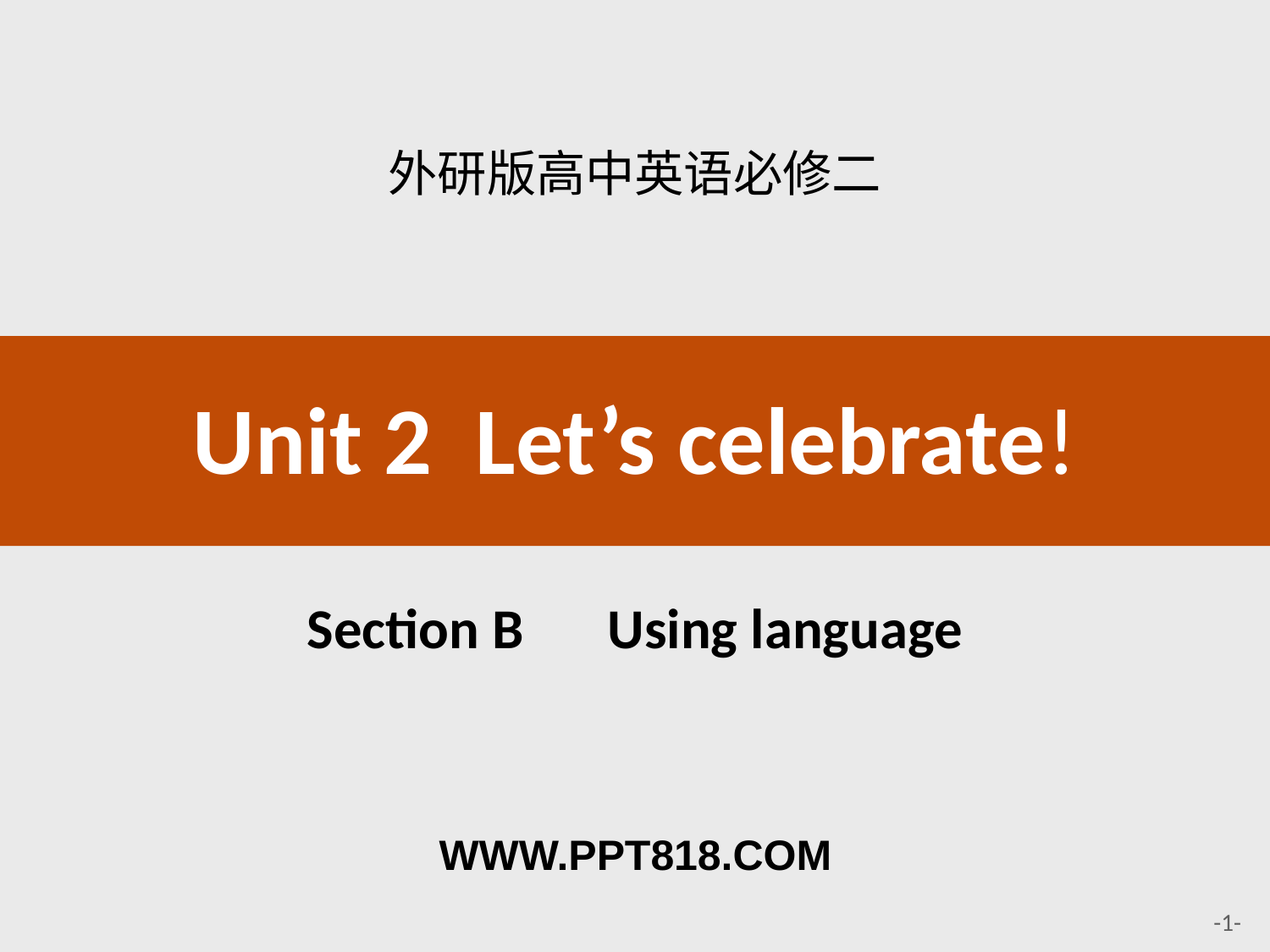

外研版高中英语必修二
Unit 2  Let’s celebrate!
# Section B　Using language
WWW.PPT818.COM